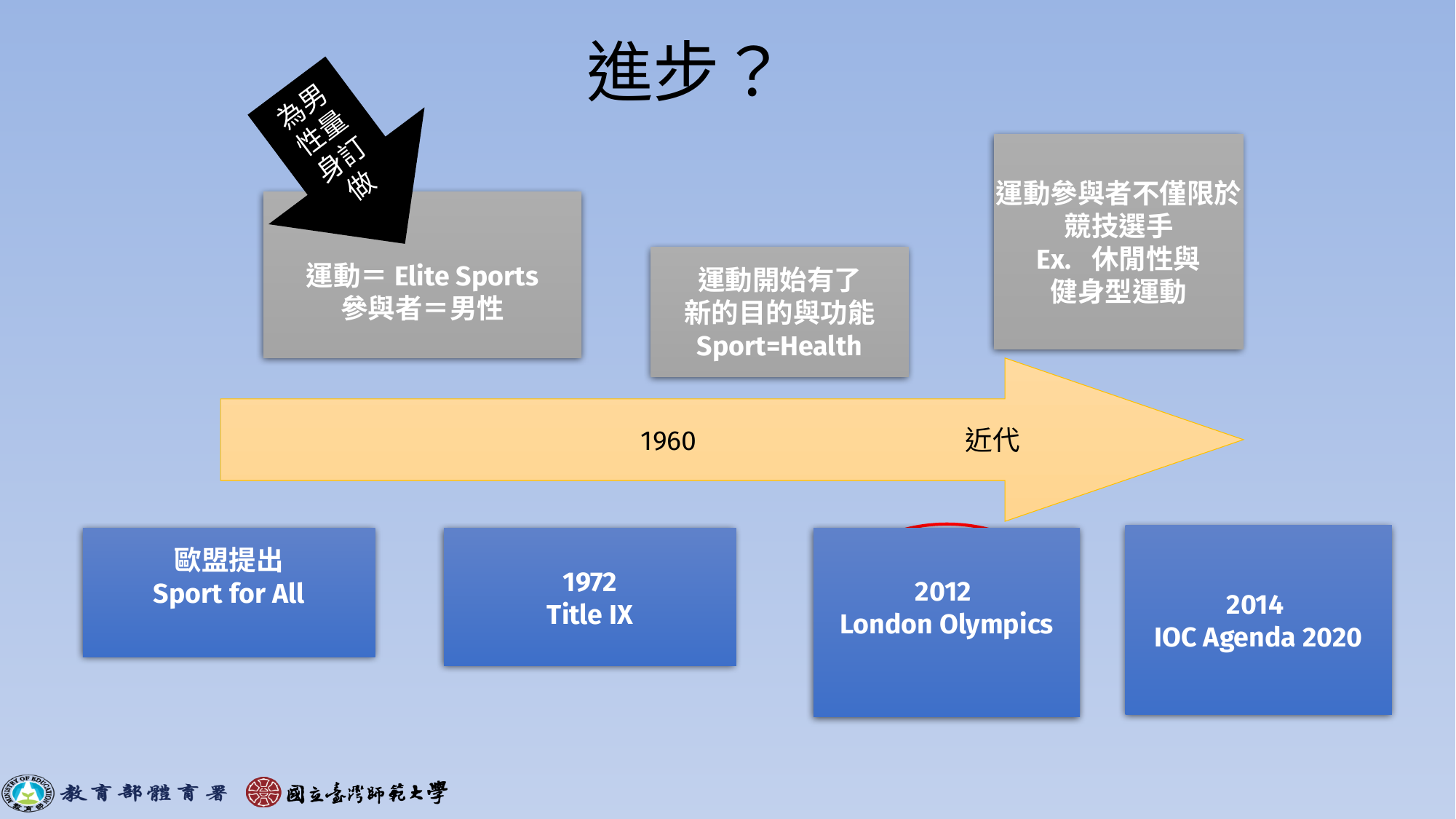

# 進步？
為男性量身訂做
運動參與者不僅限於
競技選手
Ex.  休閒性與
健身型運動

運動＝Elite Sports
參與者＝男性
運動開始有了
新的目的與功能
Sport=Health

                                              1960                                    近代

2014
IOC Agenda 2020
歐盟提出
Sport for All

1972
Title IX
2012
London Olympics